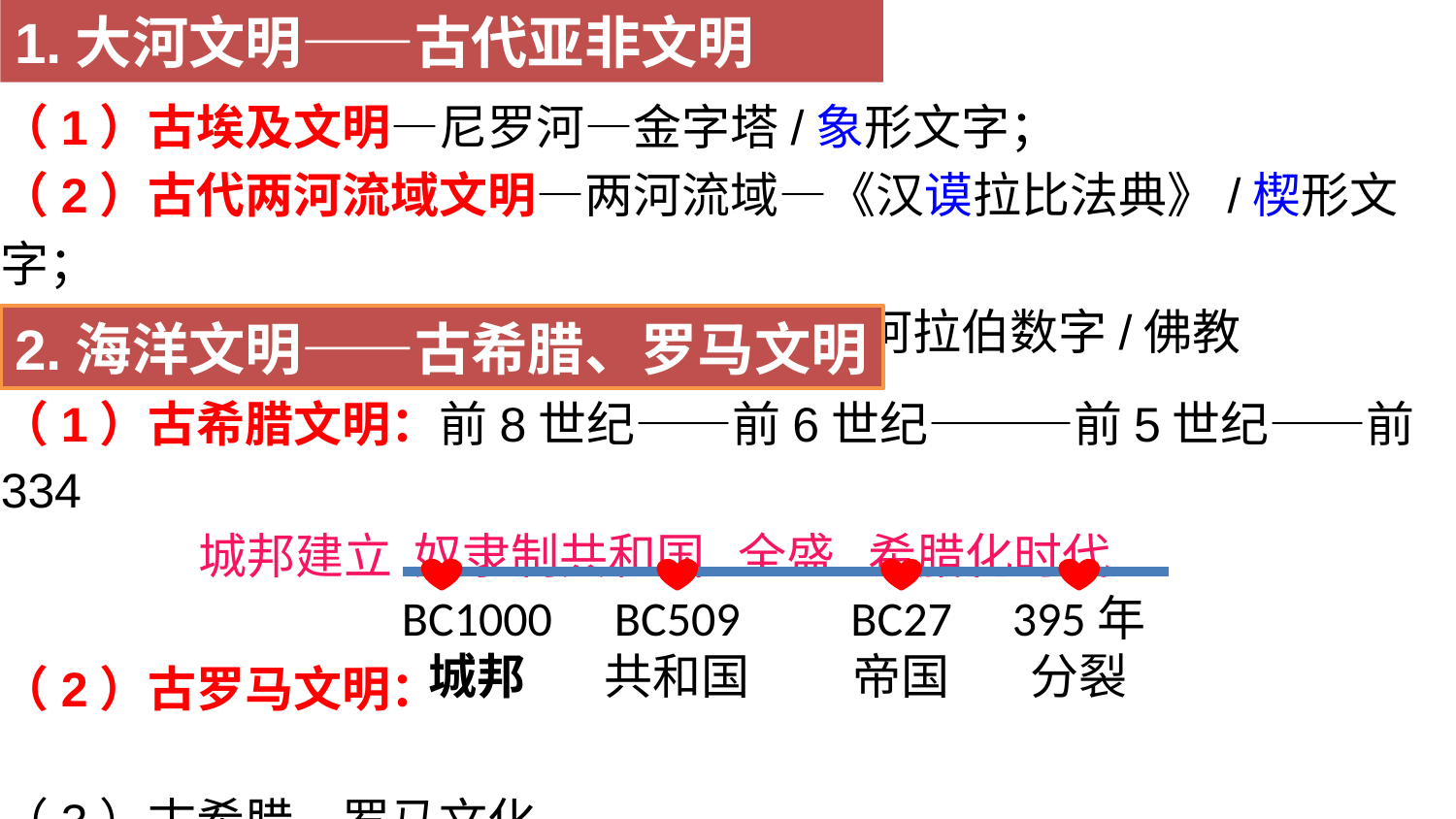

1.大河文明——古代亚非文明
（1）古埃及文明—尼罗河—金字塔/象形文字；
（2）古代两河流域文明—两河流域—《汉谟拉比法典》/楔形文字；
（3）古印度文明—印度河—种姓制度/阿拉伯数字/佛教
2.海洋文明——古希腊、罗马文明
（1）古希腊文明：前8世纪——前6世纪———前5世纪——前334
                 城邦建立  奴隶制共和国   全盛   希腊化时代

（2）古罗马文明：

（3）古希腊、罗马文化

BC1000
城邦
BC509
共和国
BC27
帝国
395年
分裂